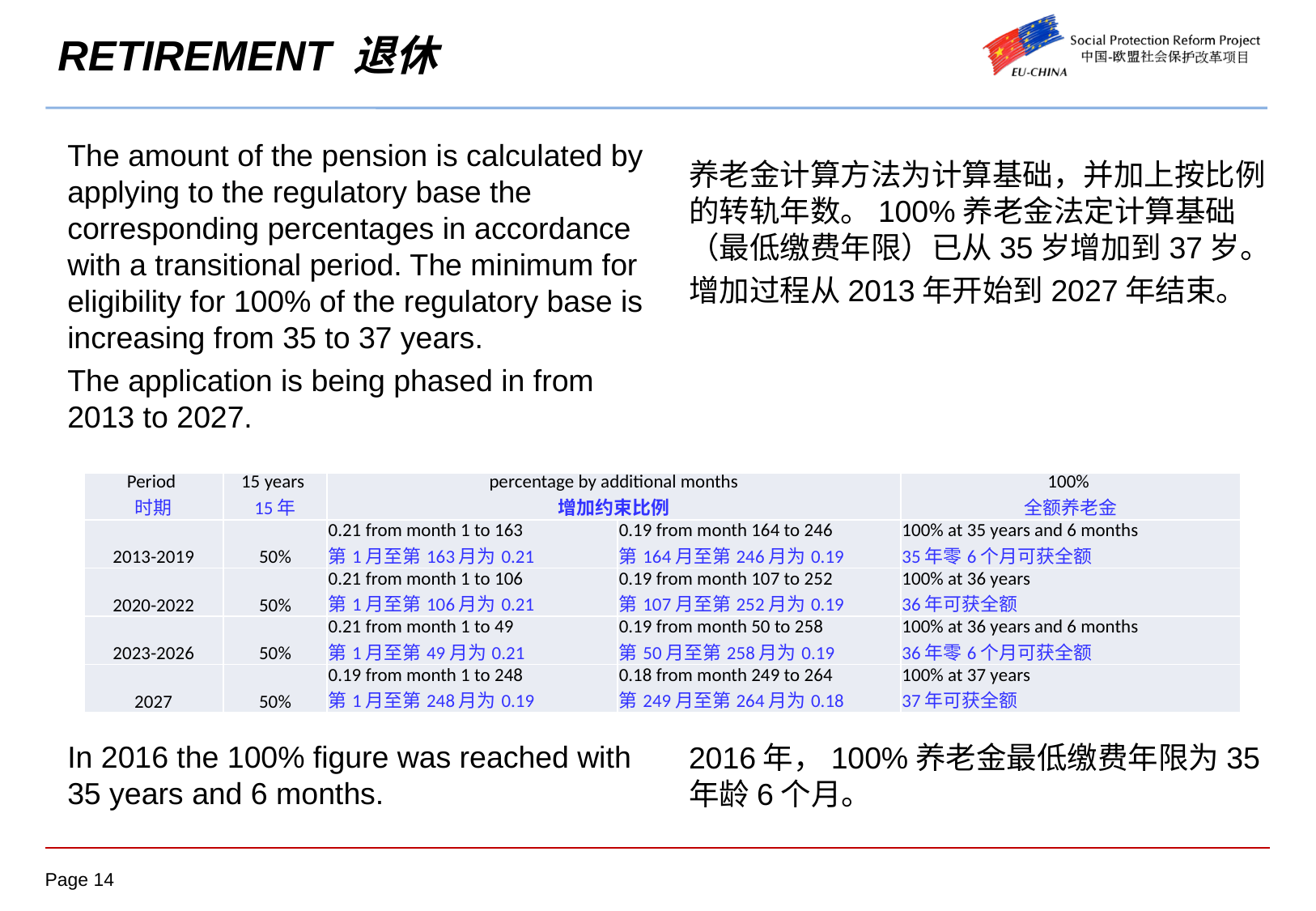

# RETIREMENT 退休
The amount of the pension is calculated by applying to the regulatory base the corresponding percentages in accordance with a transitional period. The minimum for eligibility for 100% of the regulatory base is increasing from 35 to 37 years.
The application is being phased in from 2013 to 2027.

In 2016 the 100% figure was reached with 35 years and 6 months.

养老金计算方法为计算基础，并加上按比例的转轨年数。100%养老金法定计算基础（最低缴费年限）已从35岁增加到37岁。
增加过程从2013年开始到2027年结束。

2016年，100%养老金最低缴费年限为35年龄6个月。

| Period 时期 | 15 years 15年 | percentage by additional months 增加约束比例 |  | 100% 全额养老金 |
| --- | --- | --- | --- | --- |
| 2013-2019 | 50% | 0.21 from month 1 to 163 第1月至第163月为0.21 | 0.19 from month 164 to 246 第164月至第246月为0.19 | 100% at 35 years and 6 months 35年零6个月可获全额 |
| 2020-2022 | 50% | 0.21 from month 1 to 106 第1月至第106月为0.21 | 0.19 from month 107 to 252 第107月至第252月为0.19 | 100% at 36 years 36年可获全额 |
| 2023-2026 | 50% | 0.21 from month 1 to 49 第1月至第49月为0.21 | 0.19 from month 50 to 258 第50月至第258月为0.19 | 100% at 36 years and 6 months 36年零6个月可获全额 |
| 2027 | 50% | 0.19 from month 1 to 248 第1月至第248月为0.19 | 0.18 from month 249 to 264 第249月至第264月为0.18 | 100% at 37 years 37年可获全额 |